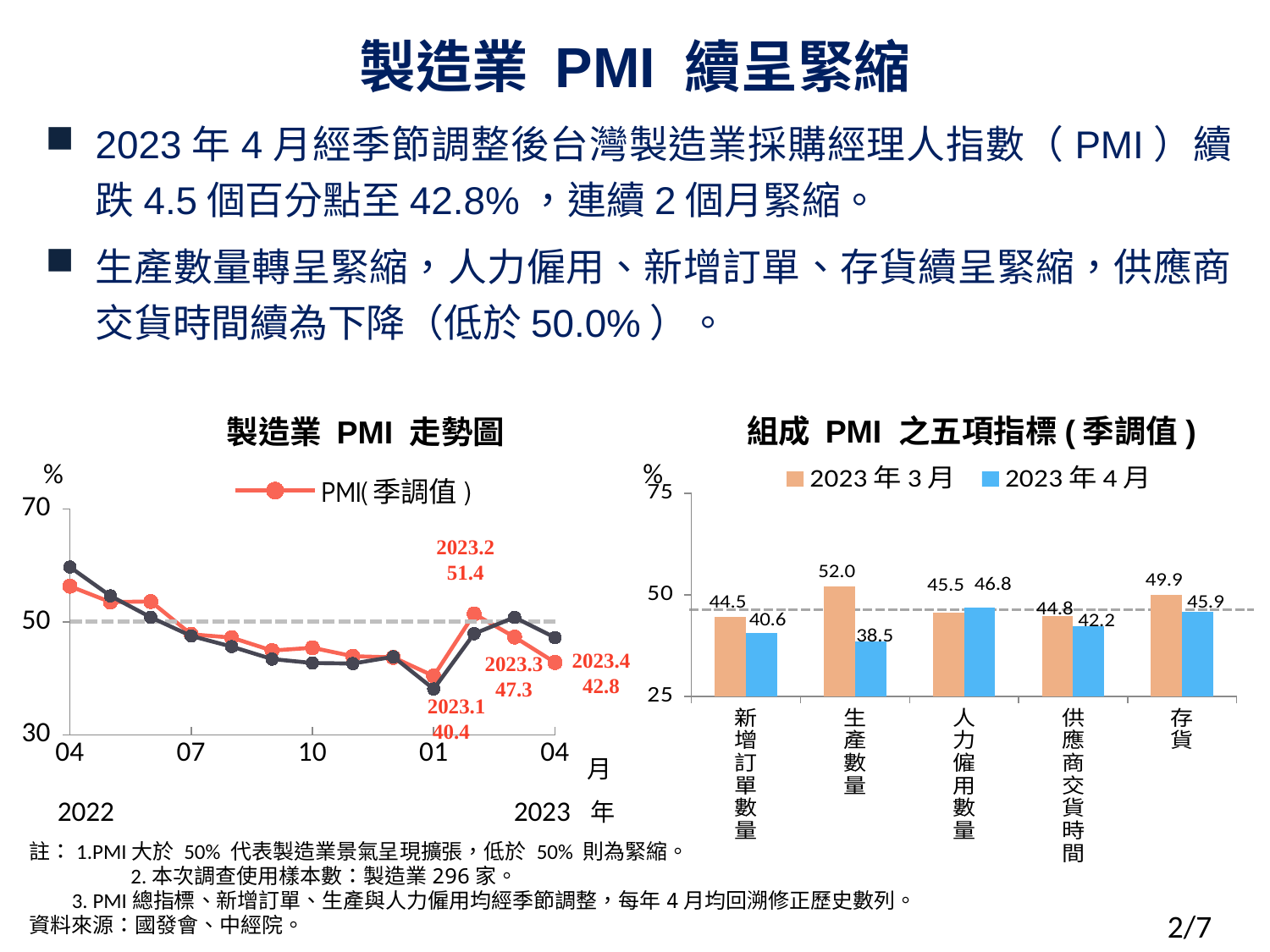

# 製造業 PMI 續呈緊縮
2023年4月經季節調整後台灣製造業採購經理人指數（PMI）續跌4.5個百分點至42.8%，連續2個月緊縮。
生產數量轉呈緊縮，人力僱用、新增訂單、存貨續呈緊縮，供應商交貨時間續為下降（低於50.0%）。
組成 PMI 之五項指標(季調值)
製造業 PMI 走勢圖
%
%

### Chart

| Category | 2023年3月 | 2023年4月 |
|---|---|---|
| 新增訂單數量 | 44.5 | 40.6 |
| 生產數量 | 52.0 | 38.5 |
| 人力僱用數量 | 45.5 | 46.8 |
| 供應商交貨時間 | 44.8 | 42.2 |
| 存貨 | 49.9 | 45.9 |

### Chart

| Category | PMI(季調值) |  | PMI(原始值) |
|---|---|---|---|
| 44652 | 56.3 | 50.0 | 59.7 |
| 44682 | 53.5 | 50.0 | 54.6 |
| 44713 | 53.6 | 50.0 | 50.8 |
| 44743 | 47.8 | 50.0 | 47.5 |
| 44774 | 47.2 | 50.0 | 45.6 |
| 44805 | 44.9 | 50.0 | 43.4 |
| 44835 | 45.4 | 50.0 | 42.7 |
| 44866 | 43.9 | 50.0 | 42.6 |
| 44896 | 43.7 | 50.0 | 43.8 |
| 44927 | 40.4 | 50.0 | 38.1 |
| 44958 | 51.4 | 50.0 | 47.9 |
| 44986 | 47.3 | 50.0 | 50.8 |
| 45017 | 42.8 | 50.0 | 47.2 |
2023.2
51.4
2023.4
42.8
2023.3
47.3
  2023.1
40.4
月
2022                                                               2023  年
註：1.PMI大於 50% 代表製造業景氣呈現擴張，低於 50% 則為緊縮。
        2.本次調查使用樣本數：製造業296家。
3. PMI總指標、新增訂單、生產與人力僱用均經季節調整，每年4月均回溯修正歷史數列。
資料來源：國發會、中經院。